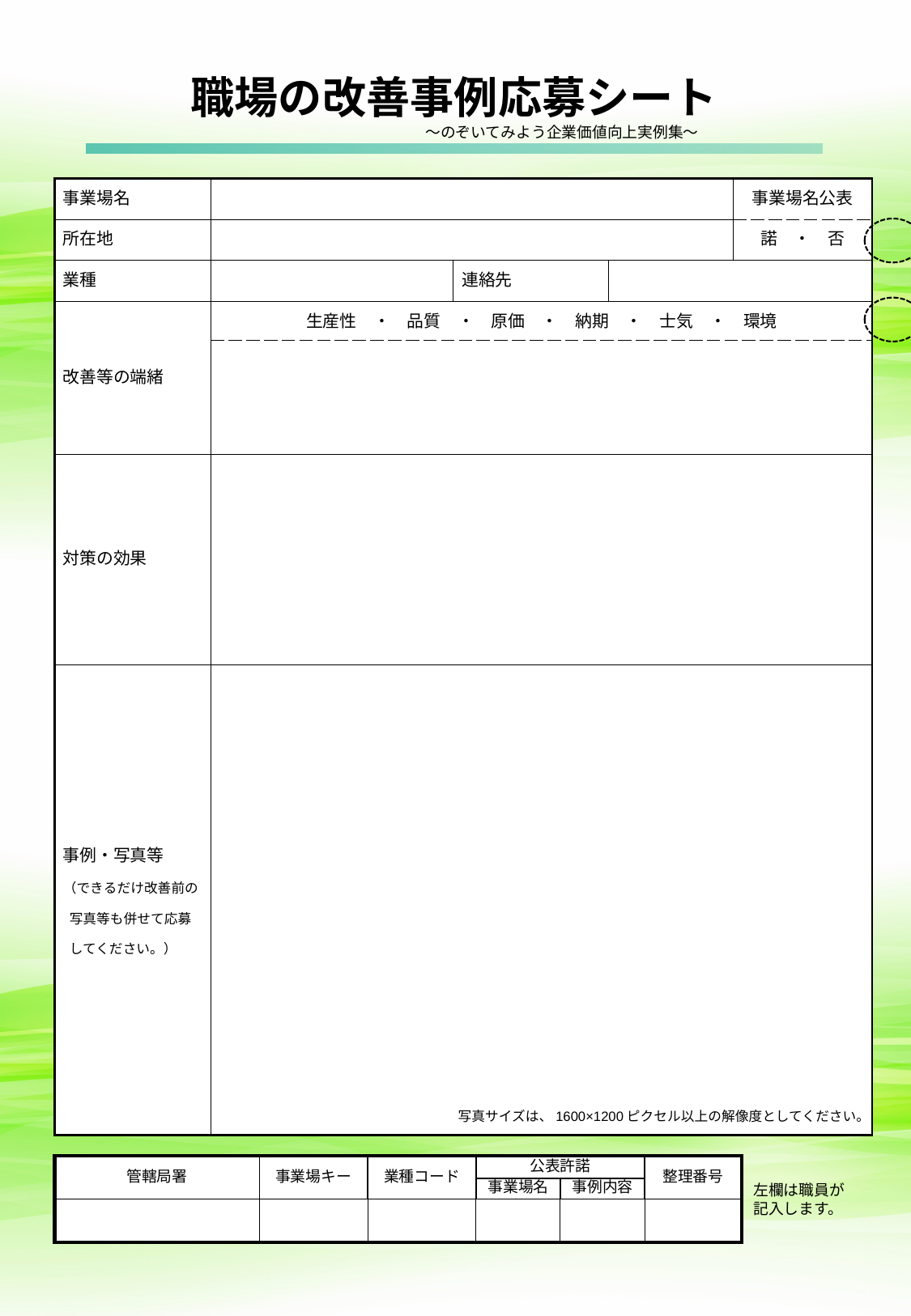

職場の改善事例応募シート
～のぞいてみよう企業価値向上実例集～

| 事業場名 |  |  |  | 事業場名公表 |
| --- | --- | --- | --- | --- |
| 所在地 |  |  |  | 諾　・　否 |
| 業種 |  | 連絡先 |  |  |
| 改善等の端緒 | 生産性　・　品質　・　原価　・　納期　・　士気　・　環境 |  |  |  |
|  |  |  |  |  |
| 対策の効果 |  |  |  |  |
| 事例・写真等 （できるだけ改善前の写真等も併せて応募してください。） |  |  |  |  |

写真サイズは、1600×1200ピクセル以上の解像度としてください。
| 管轄局署 | 事業場キー | 業種コード | 公表許諾 |  | 整理番号 |
| --- | --- | --- | --- | --- | --- |
|  |  |  | 事業場名 | 事例内容 |  |
|  |  |  |  |  |  |
左欄は職員が
記入します。